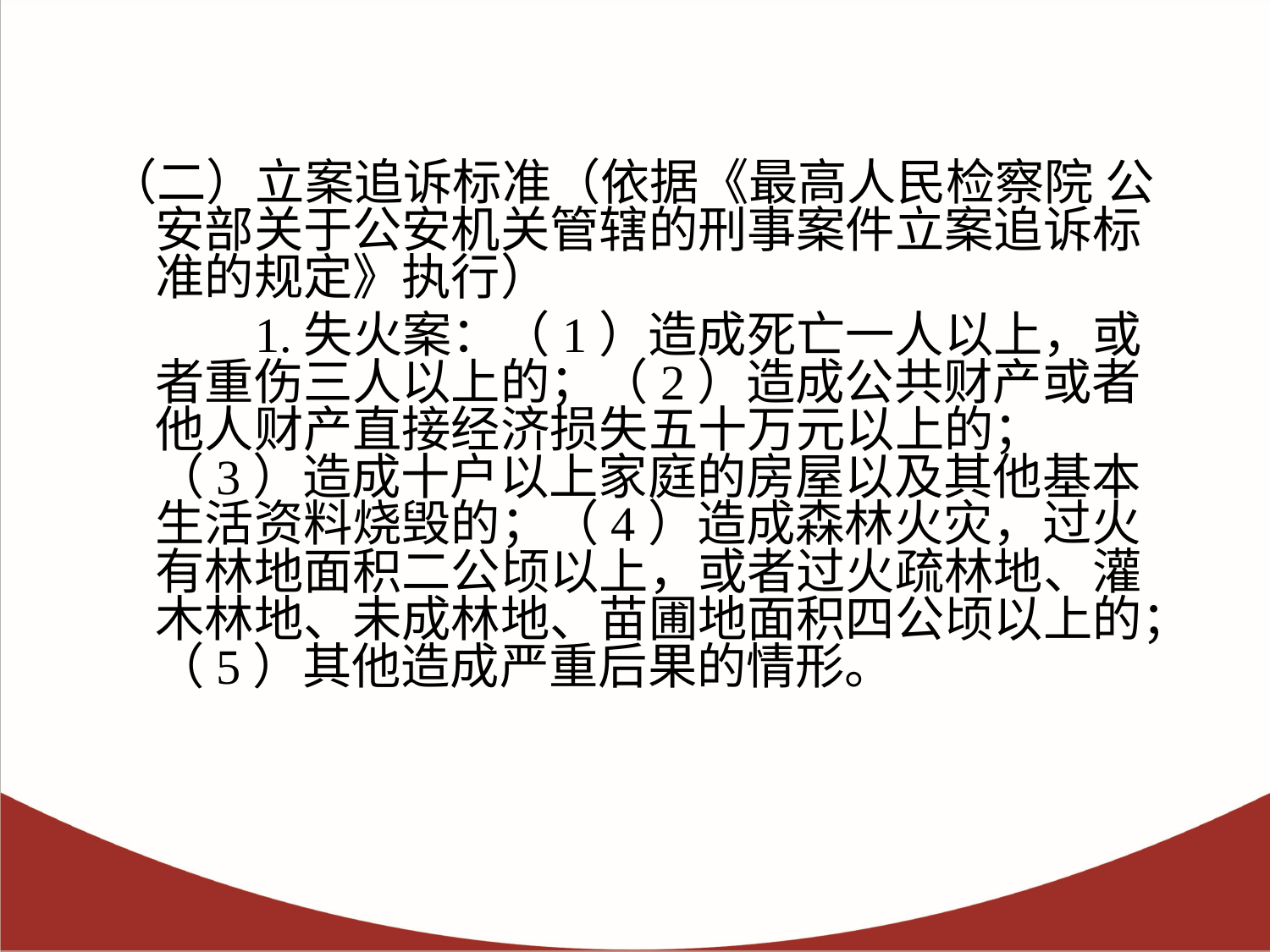

（二）立案追诉标准（依据《最高人民检察院 公安部关于公安机关管辖的刑事案件立案追诉标准的规定》执行）
            1.失火案：（1）造成死亡一人以上，或者重伤三人以上的；（2）造成公共财产或者他人财产直接经济损失五十万元以上的；（3）造成十户以上家庭的房屋以及其他基本生活资料烧毁的；（4）造成森林火灾，过火有林地面积二公顷以上，或者过火疏林地、灌木林地、未成林地、苗圃地面积四公顷以上的；（5）其他造成严重后果的情形。